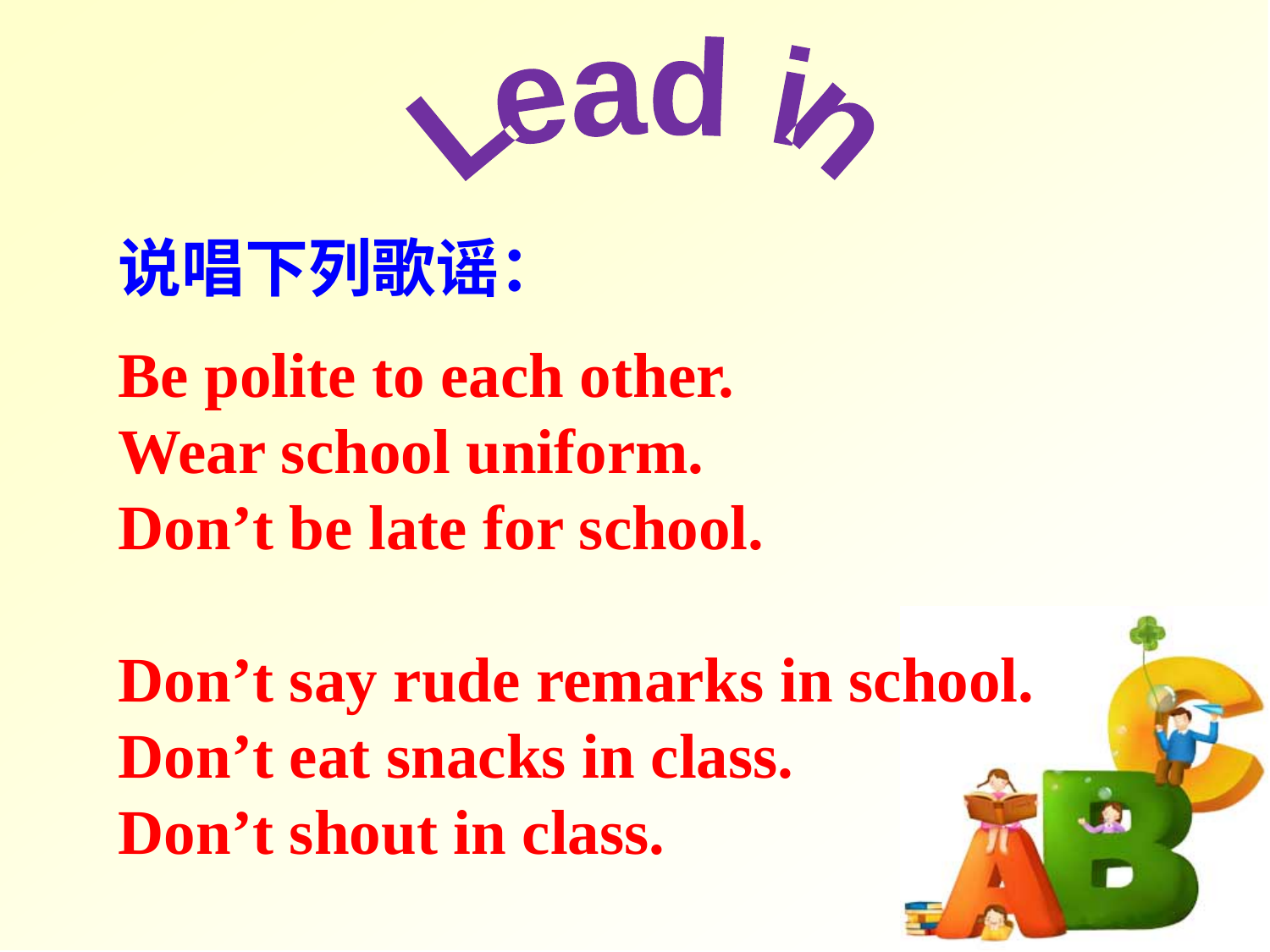

Lead in
说唱下列歌谣：
Be polite to each other.
Wear school uniform.
Don’t be late for school.
Don’t say rude remarks in school.
Don’t eat snacks in class.
Don’t shout in class.